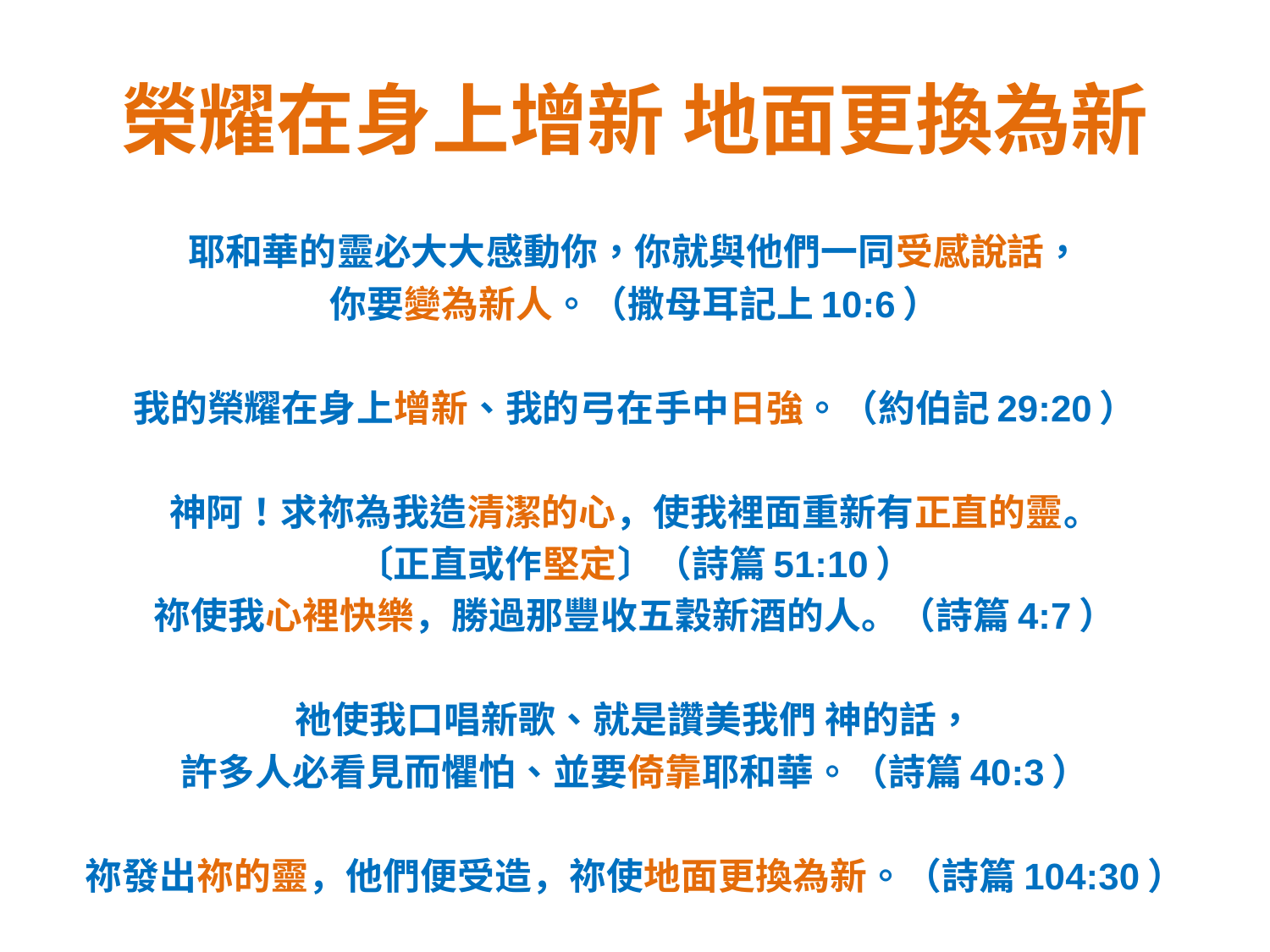

# 榮耀在身上增新 地面更換為新
耶和華的靈必大大感動你，你就與他們一同受感說話，
你要變為新人。（撒母耳記上10:6）

我的榮耀在身上增新、我的弓在手中日強。（約伯記29:20）

神阿！求祢為我造清潔的心，使我裡面重新有正直的靈。
〔正直或作堅定〕（詩篇51:10）
祢使我心裡快樂，勝過那豐收五穀新酒的人。（詩篇4:7）

祂使我口唱新歌、就是讚美我們 神的話，
許多人必看見而懼怕、並要倚靠耶和華。（詩篇40:3）

祢發出祢的靈，他們便受造，祢使地面更換為新。（詩篇104:30）